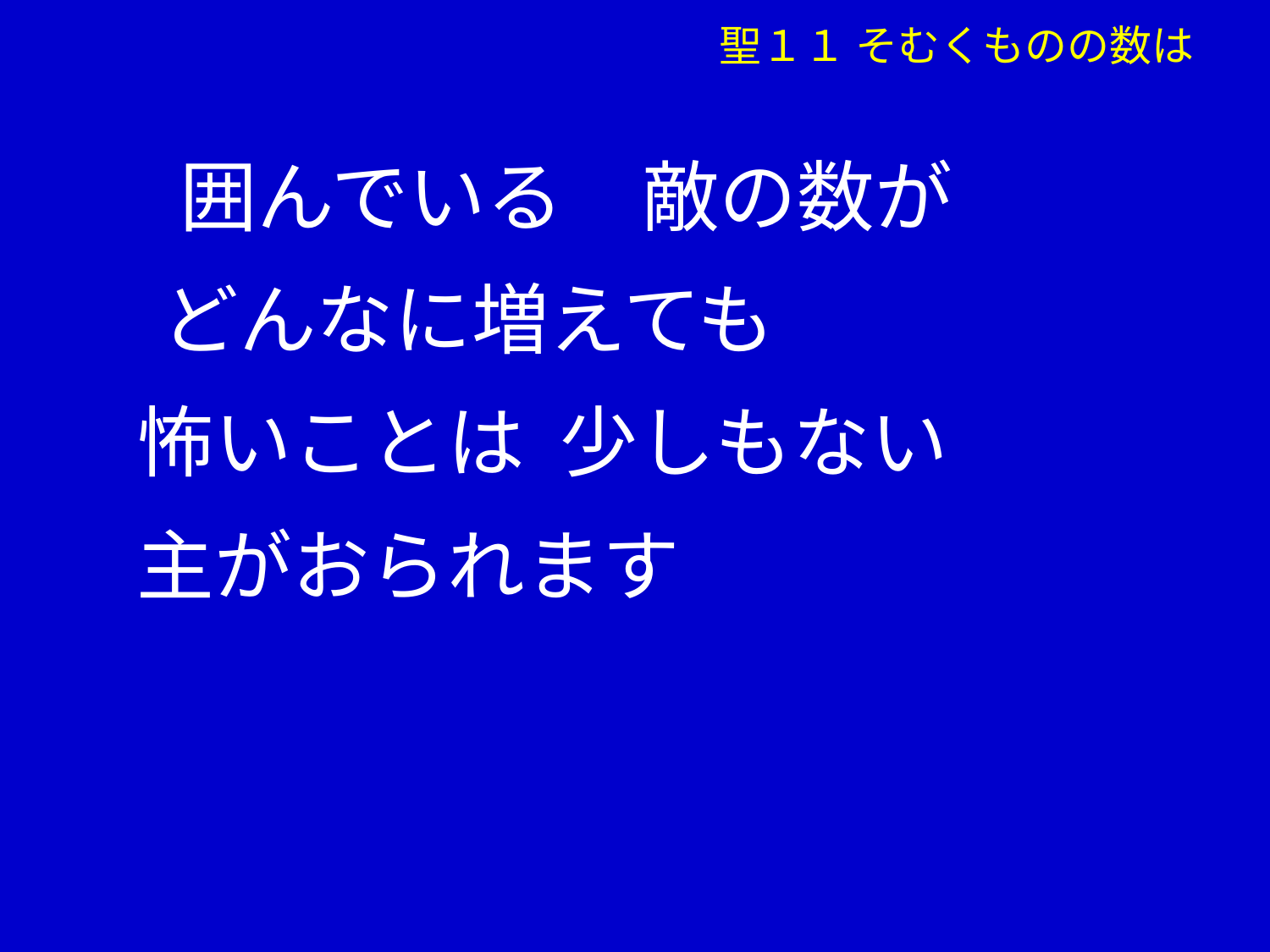

聖１１ そむくものの数は
 　囲んでいる　敵の数が
　 どんなに増えても
   怖いことは  少しもない
   主がおられます